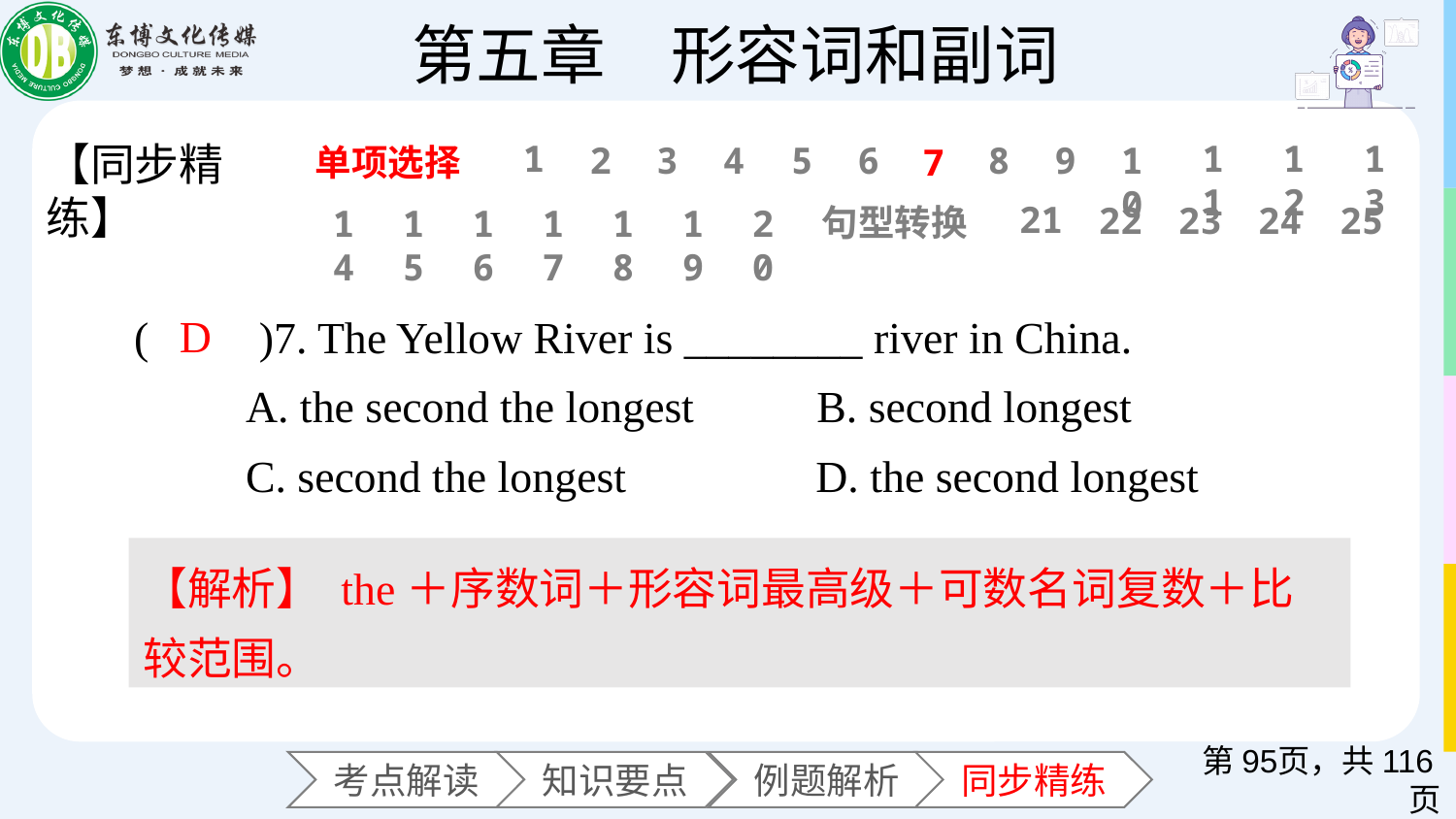

11
12
13
1
【同步精练】
6
2
3
4
5
8
9
10
7
单项选择
21
22
23
24
25
句型转换
14
15
16
17
18
19
20
(　　)7. The Yellow River is ________ river in China.
          A. the second the longest           B. second longest
          C. second the longest                 D. the second longest
D
【解析】 the＋序数词＋形容词最高级＋可数名词复数＋比较范围。
第95页，共116页